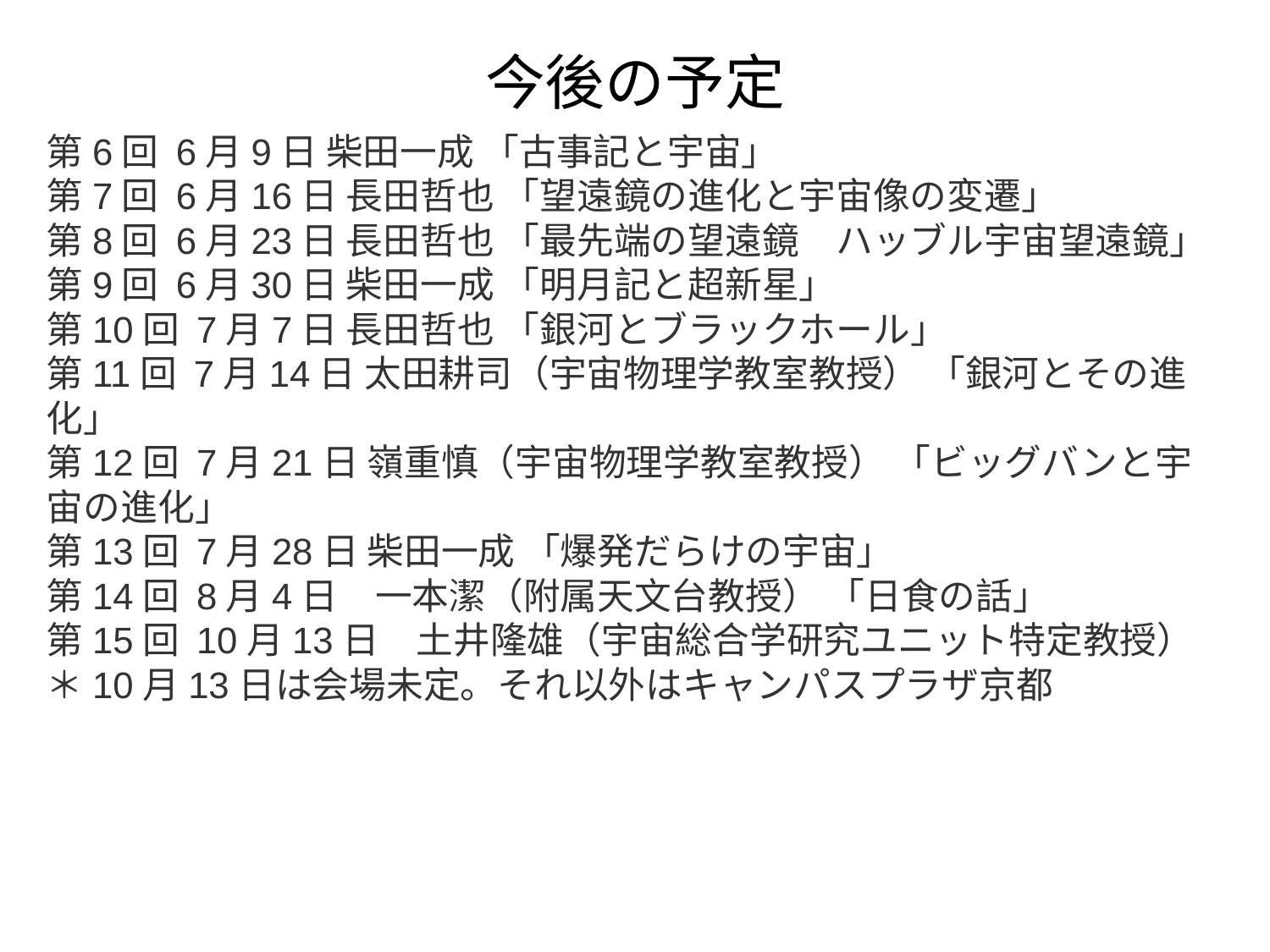

# 今後の予定
第6回 6月9日 柴田一成 「古事記と宇宙」
第7回 6月16日 長田哲也 「望遠鏡の進化と宇宙像の変遷」
第8回 6月23日 長田哲也 「最先端の望遠鏡　ハッブル宇宙望遠鏡」
第9回 6月30日 柴田一成 「明月記と超新星」
第10回 7月7日 長田哲也 「銀河とブラックホール」
第11回 7月14日 太田耕司（宇宙物理学教室教授） 「銀河とその進化」
第12回 7月21日 嶺重慎（宇宙物理学教室教授） 「ビッグバンと宇宙の進化」
第13回 7月28日 柴田一成 「爆発だらけの宇宙」
第14回 8月4日　一本潔（附属天文台教授） 「日食の話」
第15回 10月13日　土井隆雄（宇宙総合学研究ユニット特定教授）
＊10月13日は会場未定。それ以外はキャンパスプラザ京都